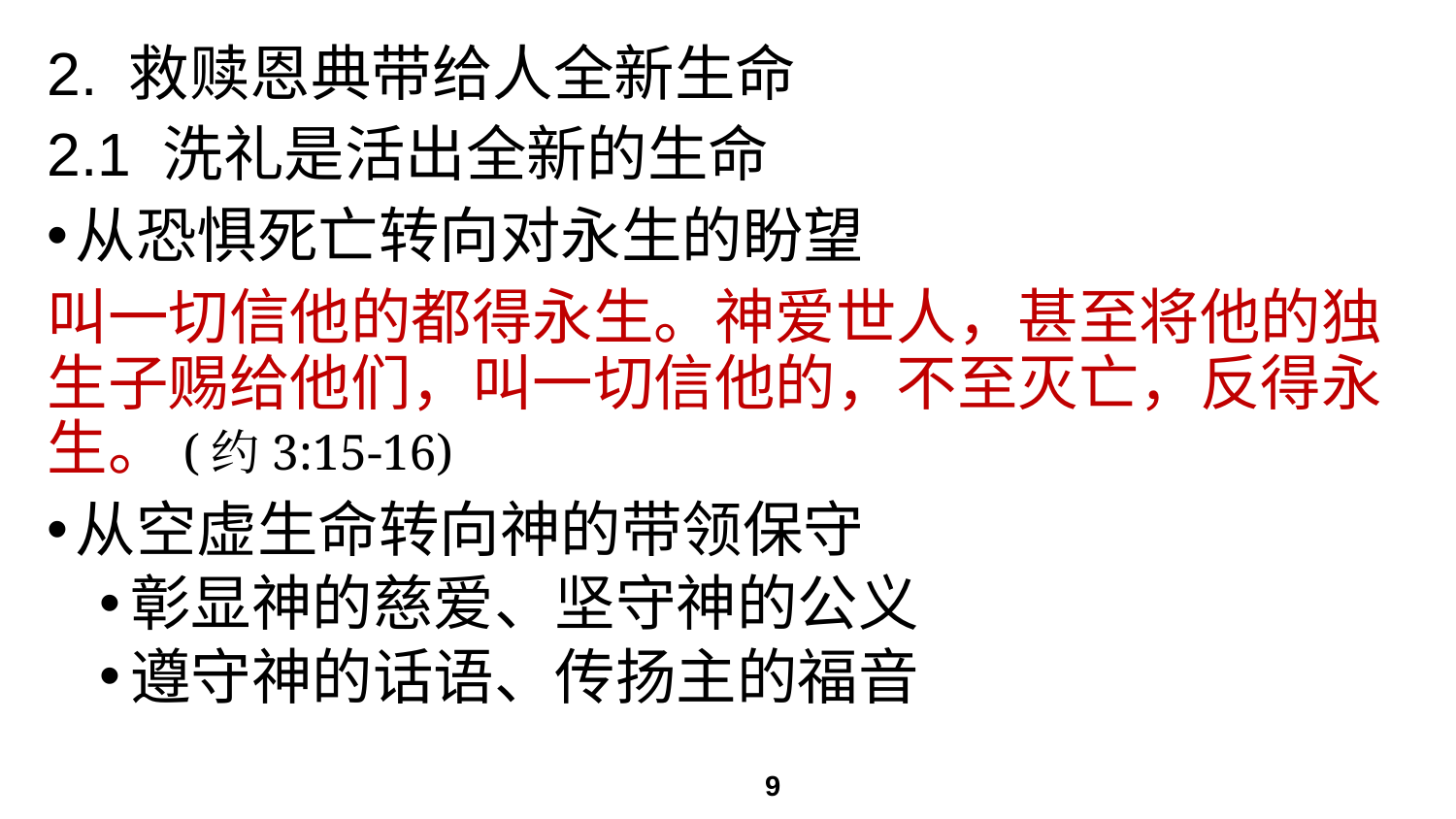

# 2. 救赎恩典带给人全新生命
2.1 洗礼是活出全新的生命
从恐惧死亡转向对永生的盼望
叫一切信他的都得永生。神爱世人，甚至将他的独生子赐给他们，叫一切信他的，不至灭亡，反得永生。(约3:15-16)
从空虚生命转向神的带领保守
彰显神的慈爱、坚守神的公义
遵守神的话语、传扬主的福音
9